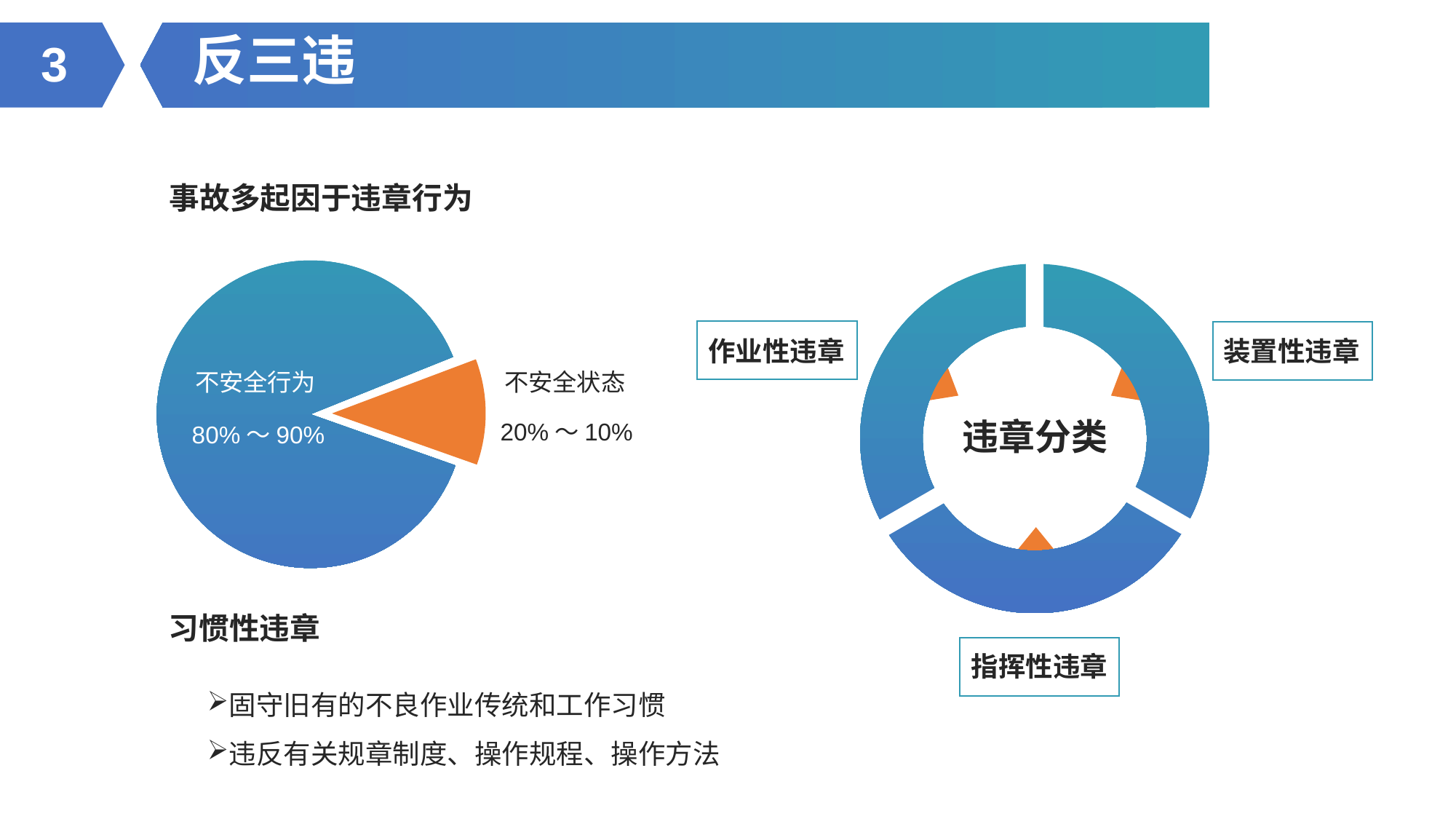

反三违

3
事故多起因于违章行为

作业性违章
装置性违章
不安全行为
不安全状态

违章分类
20%～10%
80%～90%

习惯性违章

指挥性违章
固守旧有的不良作业传统和工作习惯
违反有关规章制度、操作规程、操作方法